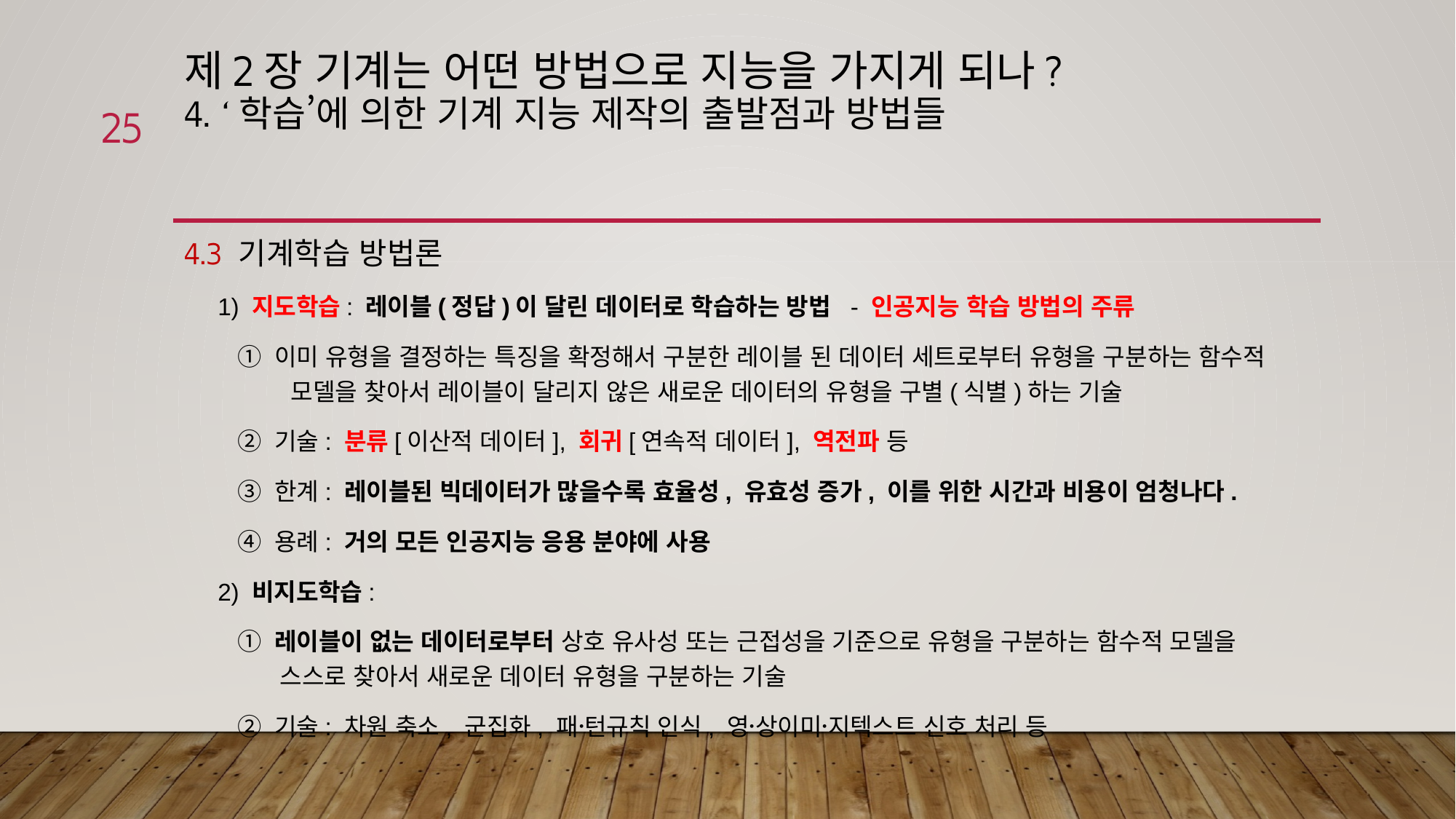

# 제2장 기계는 어떤 방법으로 지능을 가지게 되나? 4. ‘학습’에 의한 기계 지능 제작의 출발점과 방법들
25

4.3 기계학습 방법론
     1) 지도학습: 레이블(정답)이 달린 데이터로 학습하는 방법  - 인공지능 학습 방법의 주류
        ① 이미 유형을 결정하는 특징을 확정해서 구분한 레이블 된 데이터 세트로부터 유형을 구분하는 함수적 모델을 찾아서 레이블이 달리지 않은 새로운 데이터의 유형을 구별(식별)하는 기술
        ② 기술: 분류[이산적 데이터], 회귀[연속적 데이터], 역전파 등
        ③ 한계: 레이블된 빅데이터가 많을수록 효율성, 유효성 증가, 이를 위한 시간과 비용이 엄청나다.
        ④ 용례: 거의 모든 인공지능 응용 분야에 사용
     2) 비지도학습:
        ① 레이블이 없는 데이터로부터 상호 유사성 또는 근접성을 기준으로 유형을 구분하는 함수적 모델을 스스로 찾아서 새로운 데이터 유형을 구분하는 기술
        ② 기술: 차원 축소, 군집화, 패턴〮규칙 인식, 영상〮이미지〮텍스트 신호 처리 등